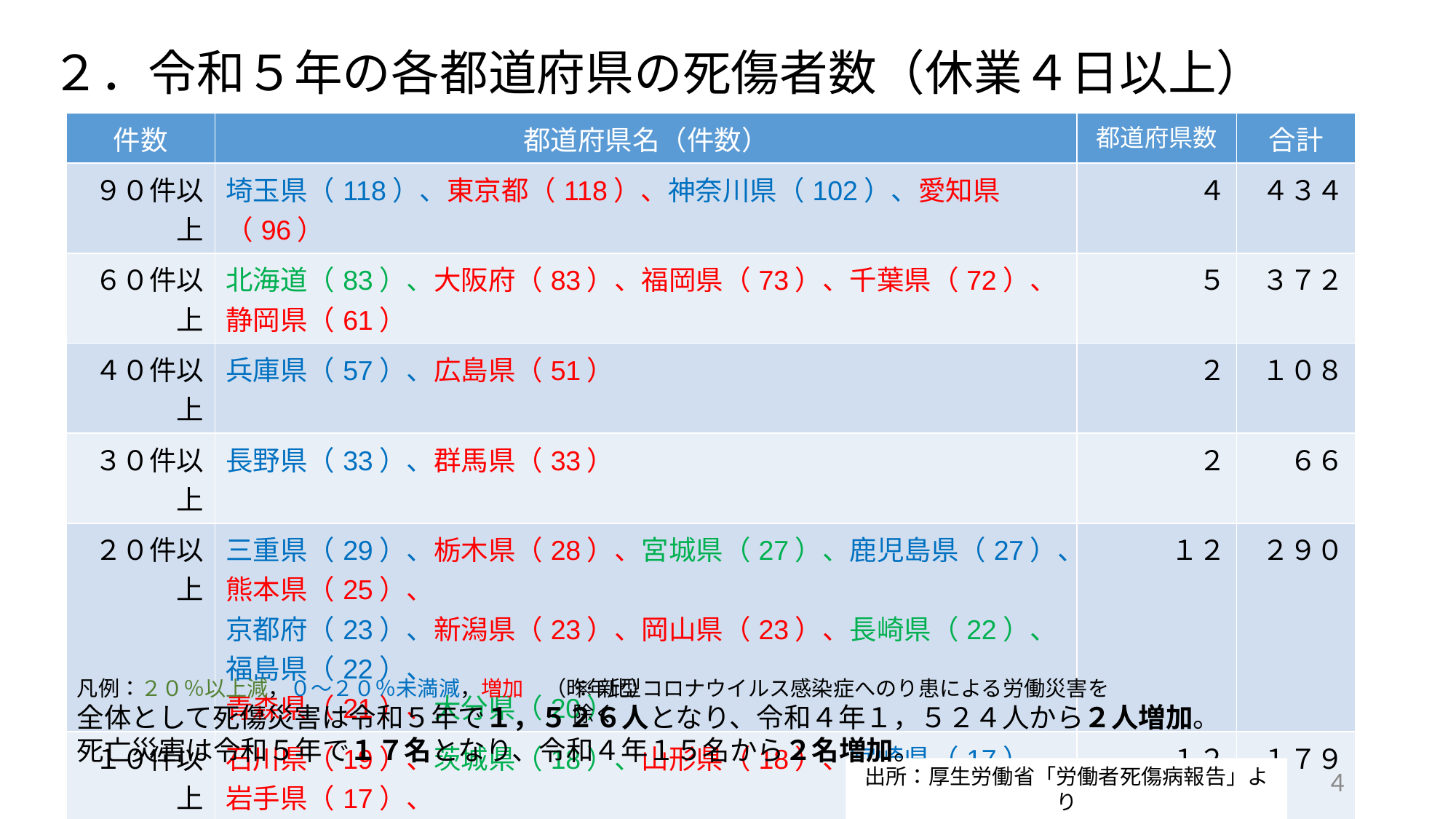

２．令和５年の各都道府県の死傷者数（休業４日以上）
| 件数 | 都道府県名（件数） | 都道府県数 | 合計 |
| --- | --- | --- | --- |
| ９０件以上 | 埼玉県（118）、東京都（118）、神奈川県（102）、愛知県（96） | ４ | ４３４ |
| ６０件以上 | 北海道（83）、大阪府（83）、福岡県（73）、千葉県（72）、静岡県（61） | ５ | ３７２ |
| ４０件以上 | 兵庫県（57）、広島県（51） | ２ | １０８ |
| ３０件以上 | 長野県（33）、群馬県（33） | ２ | ６６ |
| ２０件以上 | 三重県（29）、栃木県（28）、宮城県（27）、鹿児島県（27）、熊本県（25）、 京都府（23）、新潟県（23）、岡山県（23）、長崎県（22）、福島県（22）、 青森県（21）、大分県（20） | １２ | ２９０ |
| １０件以上 | 石川県（19）、茨城県（18）、山形県（18）、宮崎県（17）、岩手県（17）、 愛媛県（16）、沖縄県（15）、和歌山県（15）、滋賀県（13）、鳥取県（11）、 香川県（10）、島根県（10） | １２ | １７９ |
| １０件未満 | 福井県（9）、岐阜県（9）、奈良県（9）、高知県（9）、徳島県（8）、 佐賀県（8）、山口県（7）、山梨県（7）、富山県（6）、秋田県（5） | １０ | ７７ |
| 合計 |  | ４７ | １，５２６ |

凡例：２０％以上減，０～２０％未満減，増加　（昨年比）
全体として死傷災害は令和５年で１，５２６人となり、令和４年１，５２４人から２人増加。
死亡災害は令和５年で１７名となり、令和４年１５名から２名増加。
※新型コロナウイルス感染症へのり患による労働災害を除く
出所：厚生労働省「労働者死傷病報告」より
4